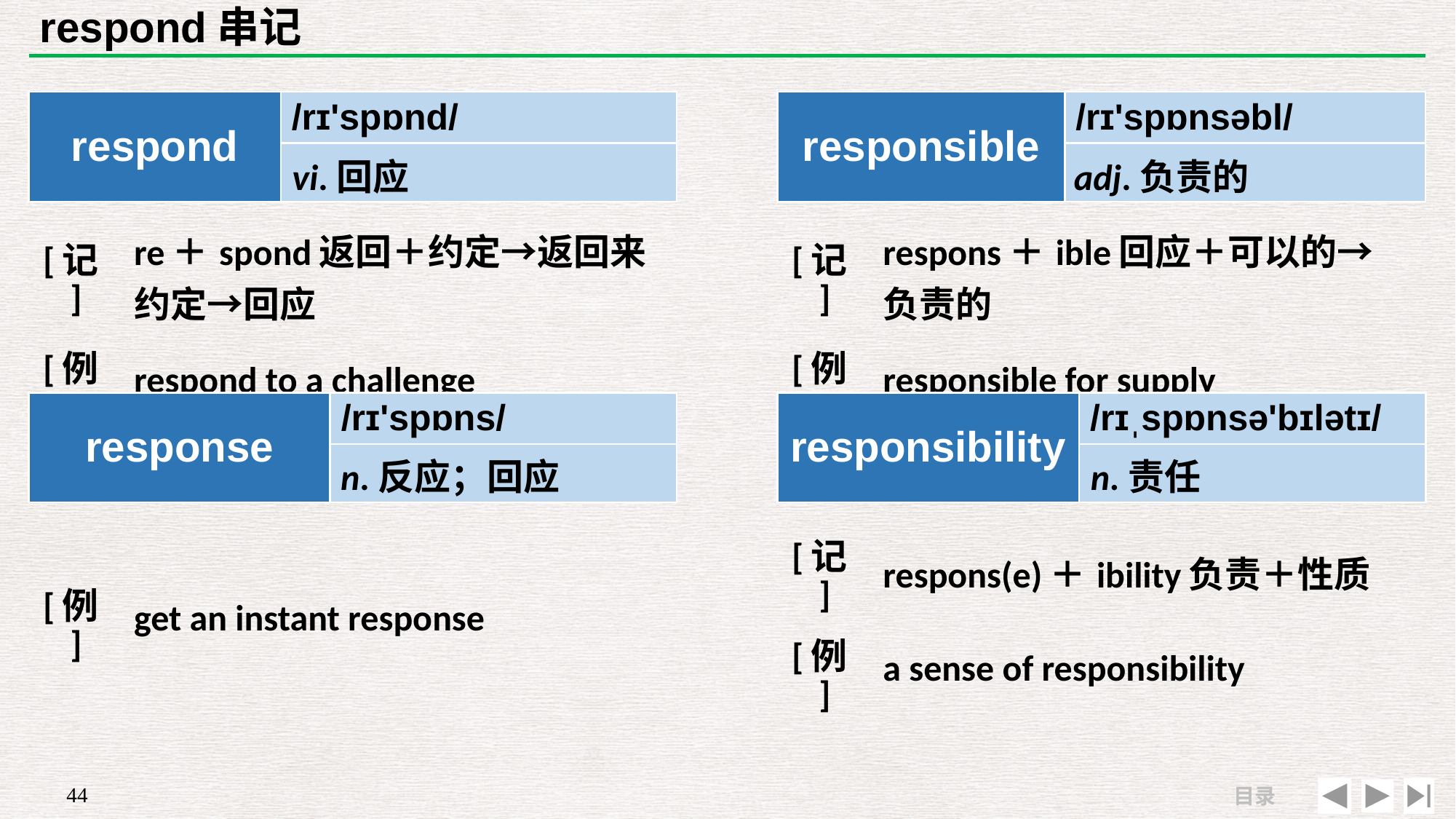

# respond串记

| respond | /rɪ'spɒnd/ |
| --- | --- |
|  |  |
| responsible | /rɪ'spɒnsəbl/ |
| --- | --- |
|  |  |
vi.回应
adj.负责的
| [记] | re＋spond返回＋约定→返回来 约定→回应 |
| --- | --- |
| [例] | respond to a challenge |
| [记] | respons＋ible回应＋可以的→ 负责的 |
| --- | --- |
| [例] | responsible for supply |
| response | /rɪ'spɒns/ |
| --- | --- |
|  |  |
| responsibility | /rɪˌspɒnsə'bɪlətɪ/ |
| --- | --- |
|  |  |
n.反应；回应
n.责任
| [记] | respons(e)＋ibility负责＋性质 |
| --- | --- |
| [例] | a sense of responsibility |
|  |  |
| --- | --- |
| [例] | get an instant response |